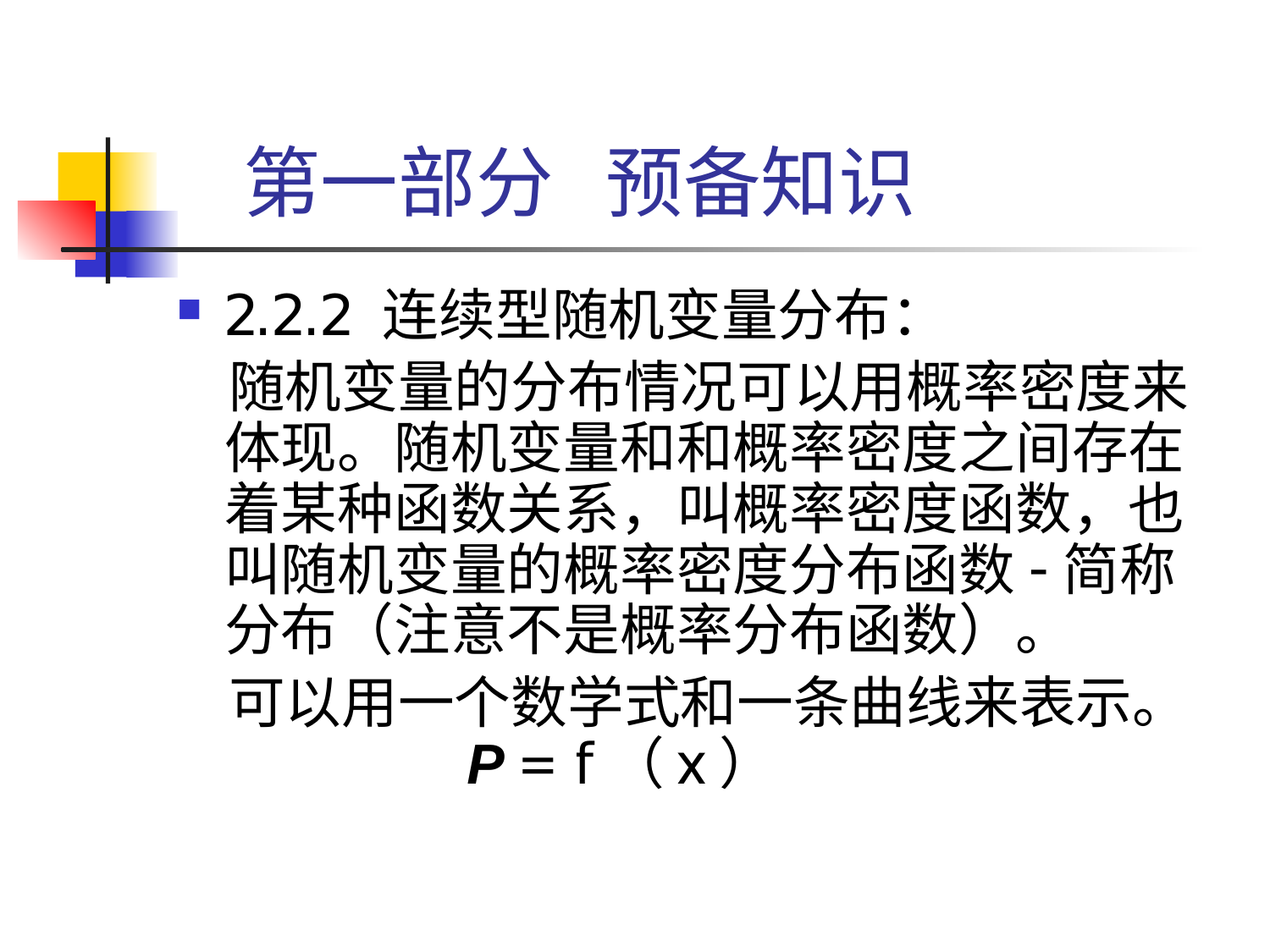

# 第一部分   预备知识
2.2.2 连续型随机变量分布：
   随机变量的分布情况可以用概率密度来体现。随机变量和和概率密度之间存在着某种函数关系，叫概率密度函数，也叫随机变量的概率密度分布函数-简称分布（注意不是概率分布函数）。
   可以用一个数学式和一条曲线来表示。                      P = f（x）